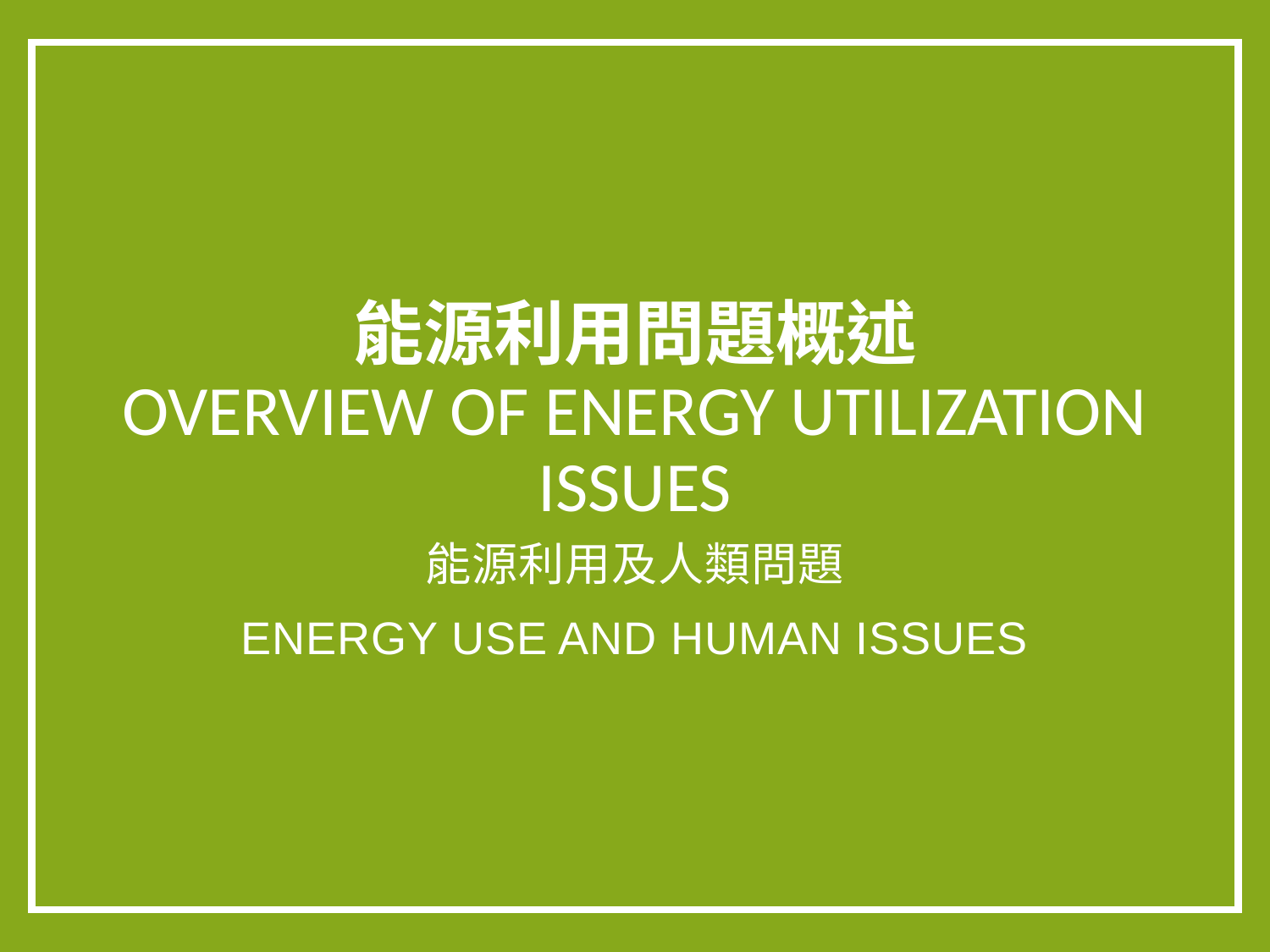

# 能源利用問題概述 Overview of energy utilization issues
能源利用及人類問題
Energy use and human issues